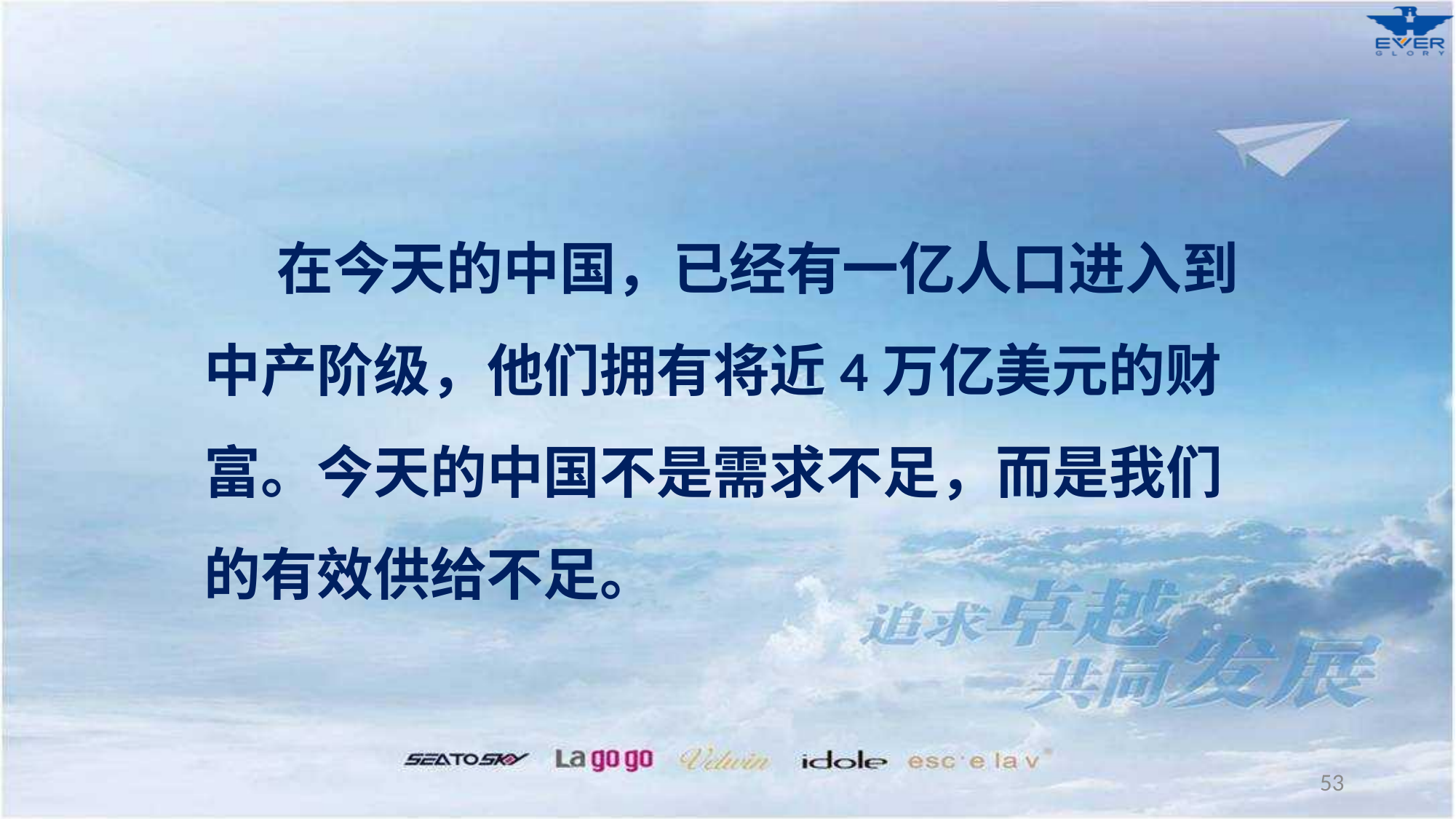

在今天的中国，已经有一亿人口进入到中产阶级，他们拥有将近4万亿美元的财富。今天的中国不是需求不足，而是我们的有效供给不足。
53